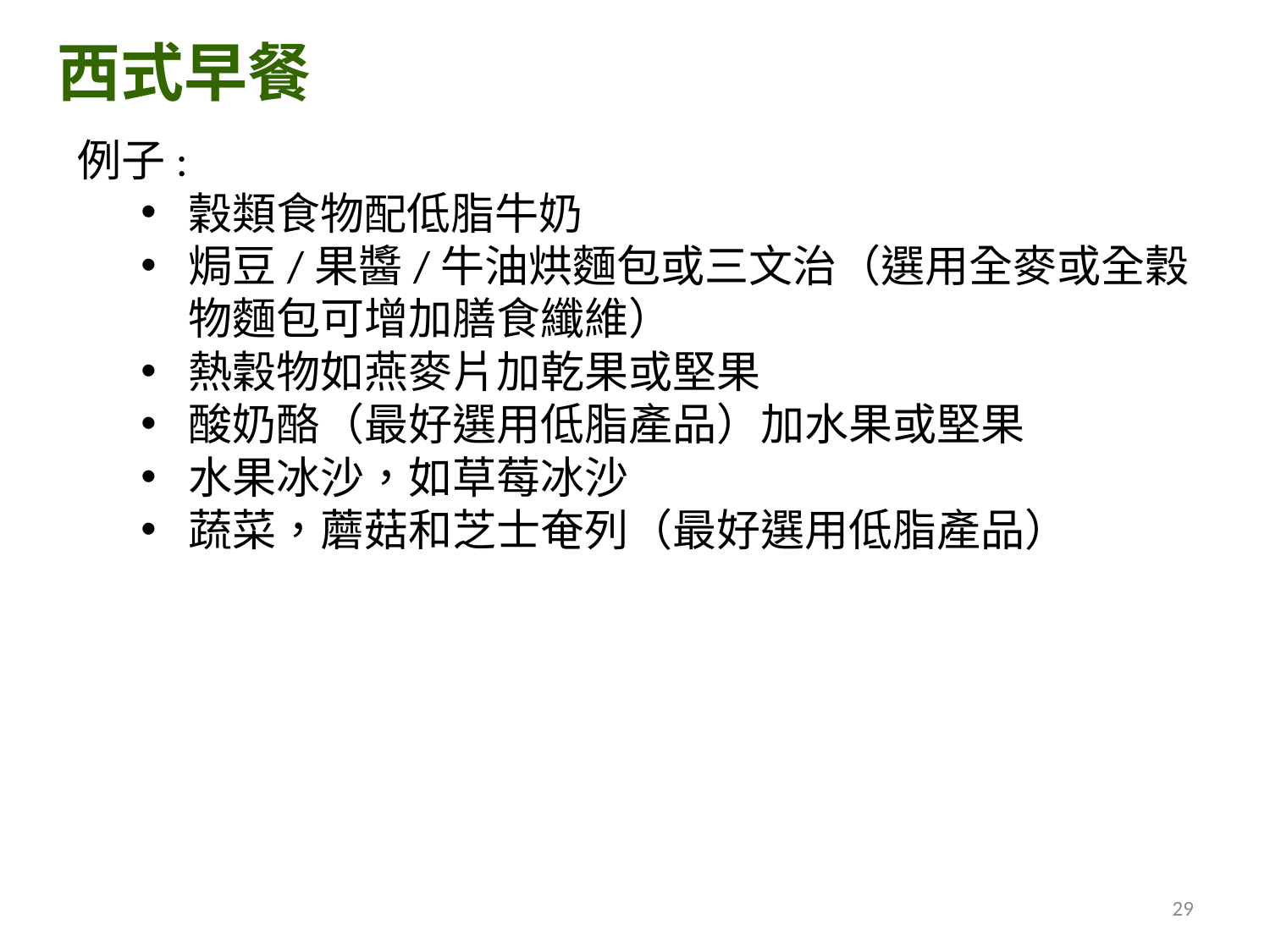

西式早餐
例子:
穀類食物配低脂牛奶
焗豆/果醬/牛油烘麵包或三文治（選用全麥或全穀物麵包可增加膳食纖維）
熱穀物如燕麥片加乾果或堅果
酸奶酪（最好選用低脂產品）加水果或堅果
水果冰沙，如草莓冰沙
蔬菜，蘑菇和芝士奄列（最好選用低脂產品）

29